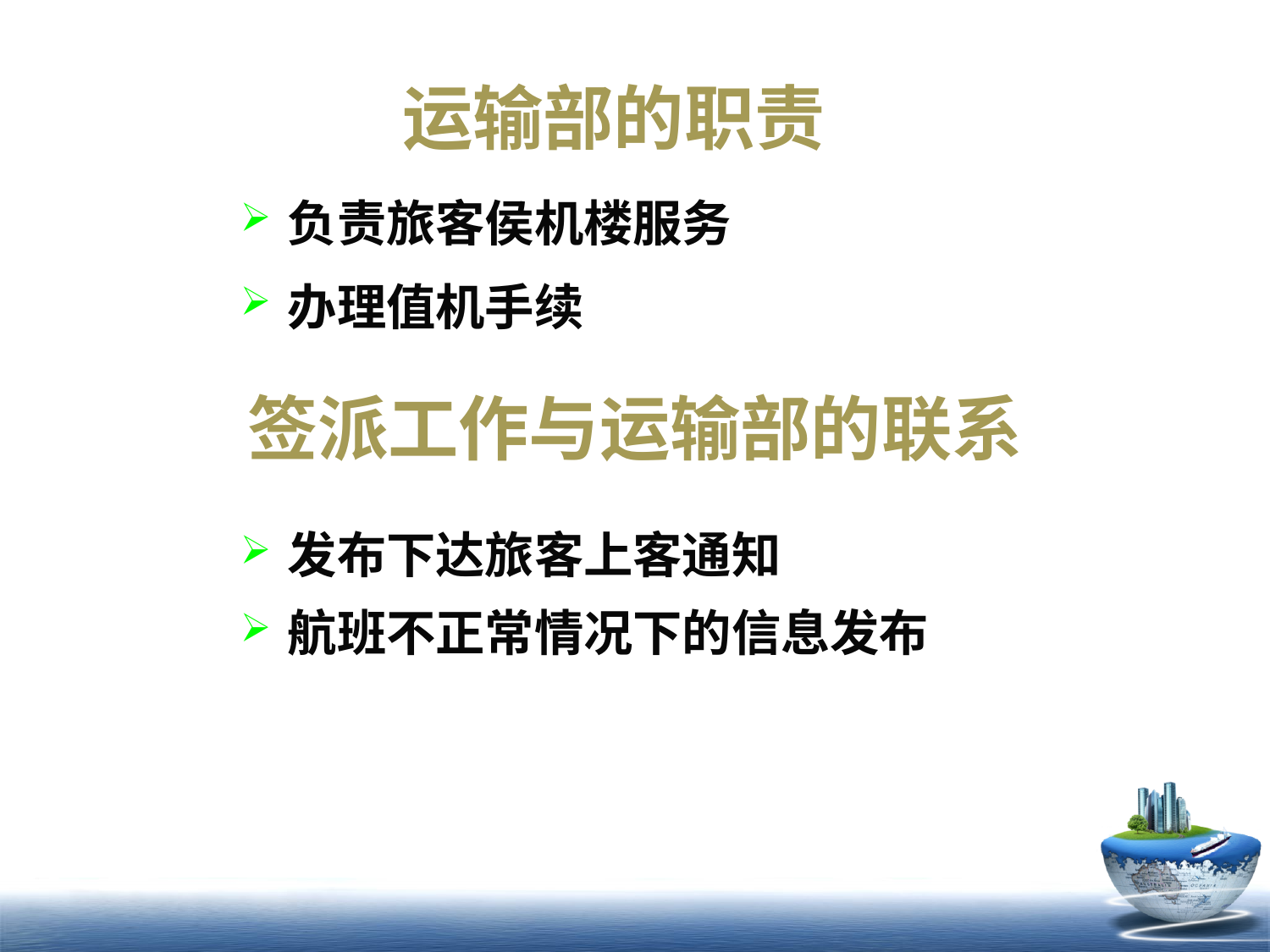

运输部的职责
负责旅客侯机楼服务
办理值机手续

签派工作与运输部的联系
发布下达旅客上客通知
航班不正常情况下的信息发布